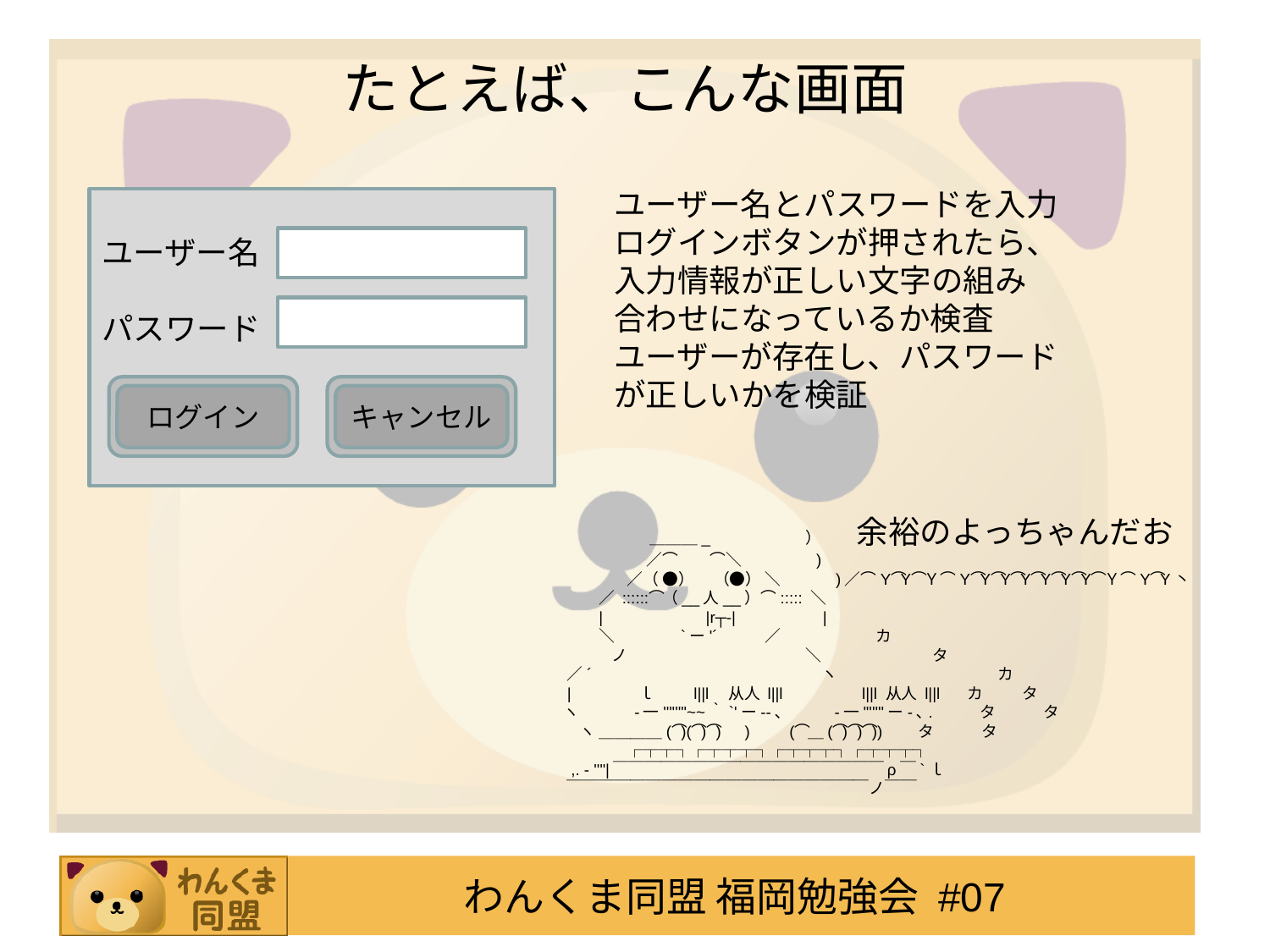

# たとえば、こんな画面
ユーザー名とパスワードを入力
ログインボタンが押されたら、
入力情報が正しい文字の組み
合わせになっているか検査
ユーザーが存在し、パスワード
が正しいかを検証

ユーザー名

パスワード

ログイン

キャンセル
　　　　　　 　 ＿＿＿_ 　　 　　　 ） 　　余裕のよっちゃんだお
　　　　　　　 ／⌒　　⌒＼ 　　　　 )
　　　　　　／（ ●） 　（●） ＼　　 　)／⌒Y⌒Y⌒Ｙ⌒Y⌒Y⌒Y⌒Y⌒Y⌒Y⌒Y⌒Ｙ⌒Y⌒Y丶
　　　　 ／ ::::::⌒（__人__）⌒::::: ＼
　　　　|　　　　　　|r┬-|　　　　　|
　　　　 ＼ 　 　 　 `ー'´ 　 　 ／　　　　　　カ
　　　　　ノ　　　　　　　　　　 　＼　　　　　　　タ
　　 ／´　　　　　　　　　　　　 　　ヽ 　 　 　 　 　 　 　 　 カ
　　|　　　　ｌ　　 l||l　从人 l||l 　　　　 l||l 从人 l||l 　 カ 　 　タ
　　ヽ　　　 -一''''''"~~｀`'ー--､　　　-一'''''''ー-､. 　 　 タ　　　タ
　　　ヽ ＿＿＿＿(⌒)(⌒)⌒)　)　　(⌒＿(⌒)⌒)⌒))　　タ　　　タ
　　　　　　┌┬┬┐┌┬┬┬┐┌┬┬┬┐┌┬┬┬┐
　　 ,. - ''"|￣￣￣￣￣￣￣￣￣￣￣￣￣￣￣￣￣ρ￣`ｌ
　　 ￣￣￣￣￣￣￣￣￣￣￣￣￣￣￣￣￣￣￣ノ￣￣